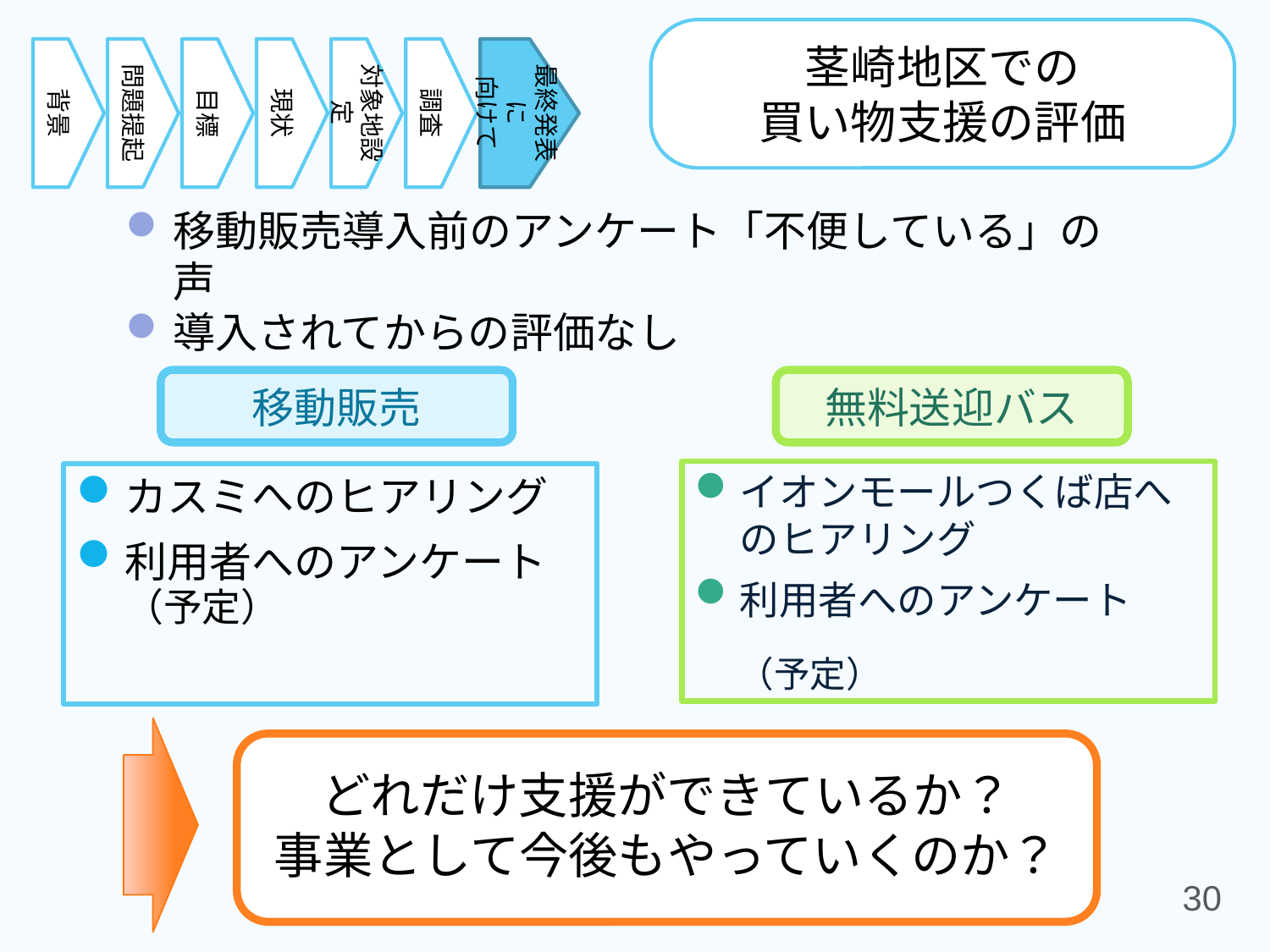

茎崎地区での
買い物支援の評価
背景
問題提起
目標
現状
対象地設定
調査
最終発表に
向けて
移動販売導入前のアンケート「不便している」の声
導入されてからの評価なし
移動販売
無料送迎バス
イオンモールつくば店へのヒアリング
利用者へのアンケート
（予定）
カスミへのヒアリング
利用者へのアンケート
（予定）

どれだけ支援ができているか？
事業として今後もやっていくのか？
30